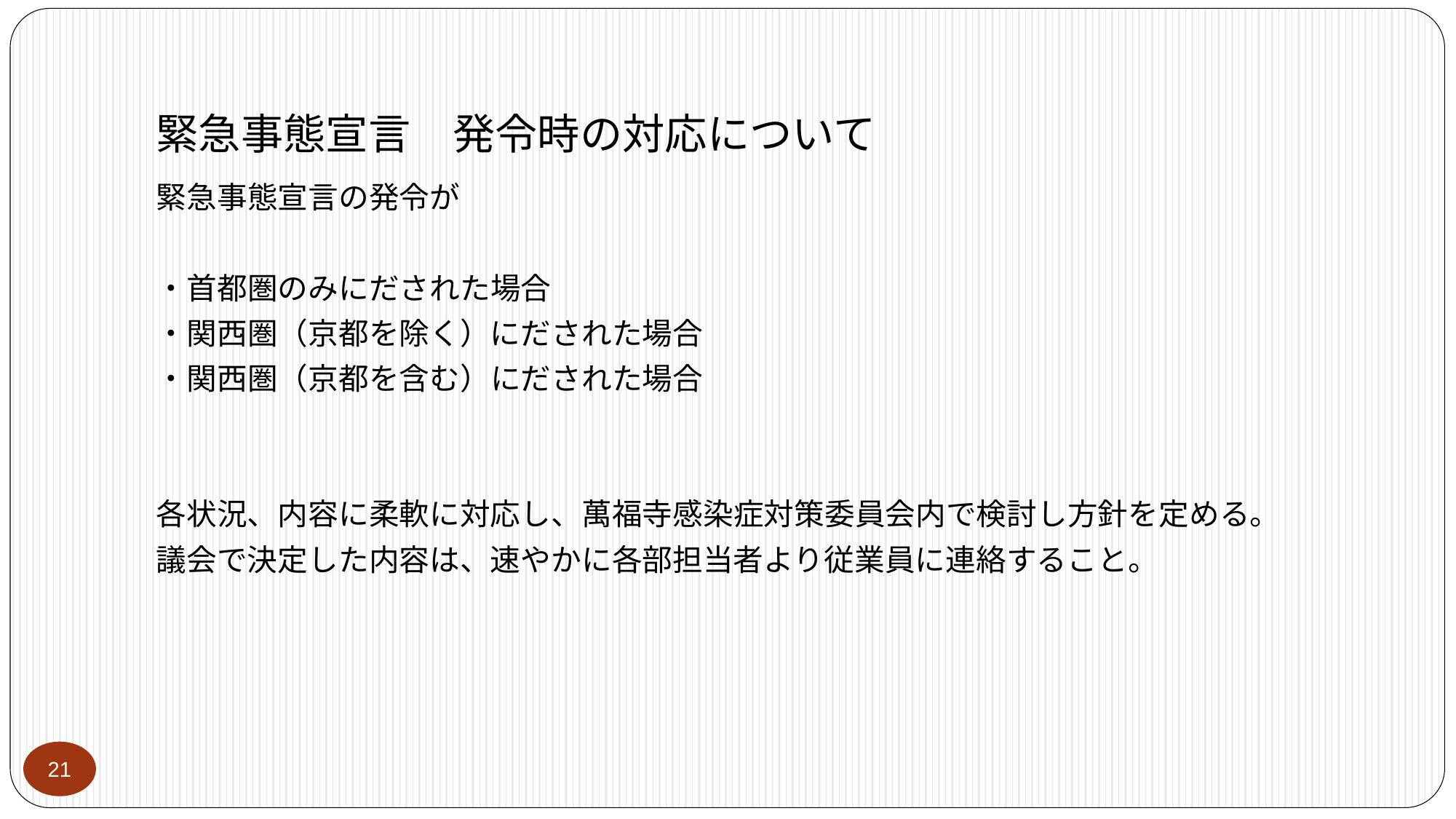

# 緊急事態宣言　発令時の対応について
緊急事態宣言の発令が

・首都圏のみにだされた場合
・関西圏（京都を除く）にだされた場合
・関西圏（京都を含む）にだされた場合

各状況、内容に柔軟に対応し、萬福寺感染症対策委員会内で検討し方針を定める。
議会で決定した内容は、速やかに各部担当者より従業員に連絡すること。

21